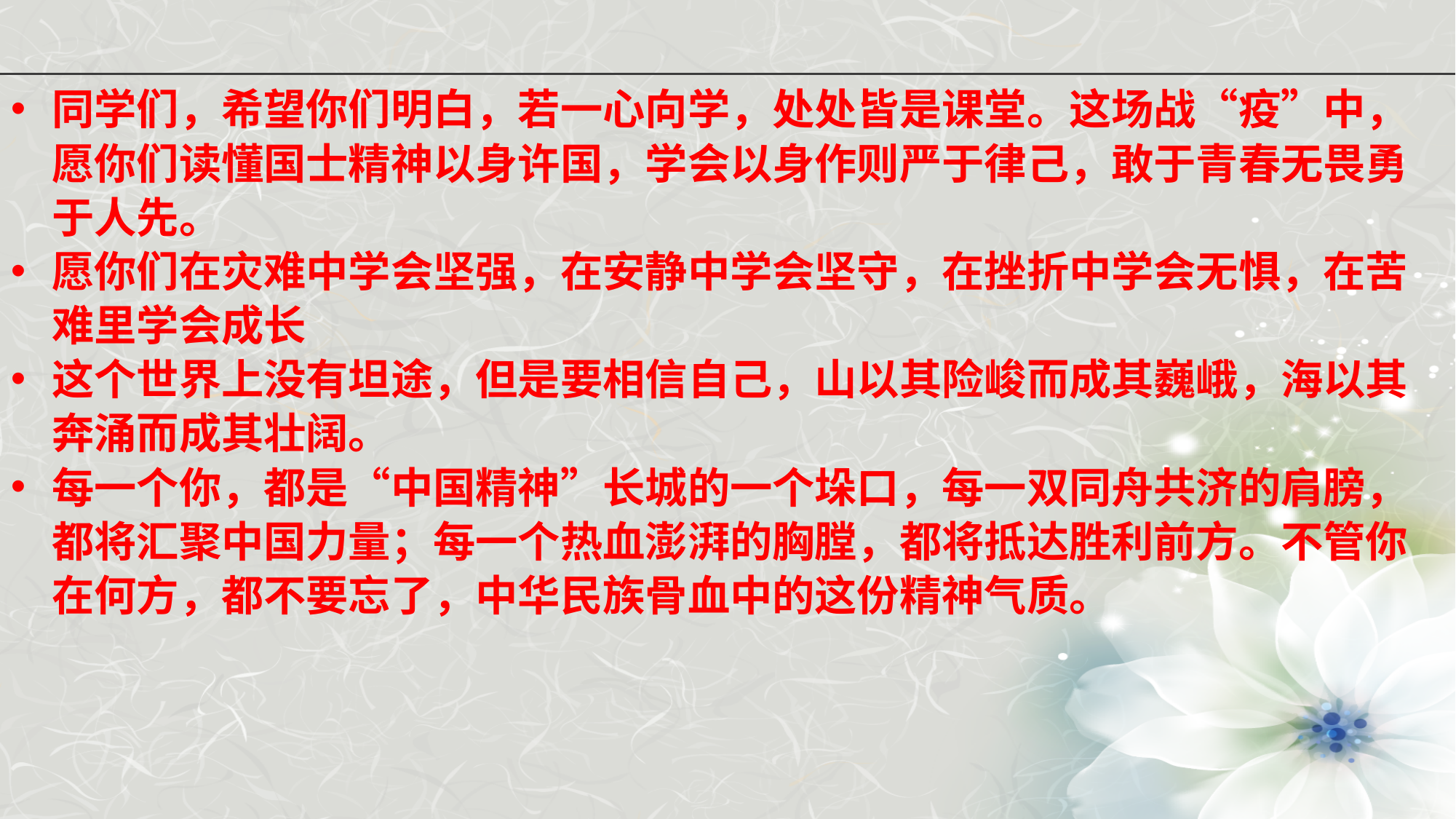

同学们，希望你们明白，若一心向学，处处皆是课堂。这场战“疫”中，愿你们读懂国士精神以身许国，学会以身作则严于律己，敢于青春无畏勇于人先。
愿你们在灾难中学会坚强，在安静中学会坚守，在挫折中学会无惧，在苦难里学会成长
这个世界上没有坦途，但是要相信自己，山以其险峻而成其巍峨，海以其奔涌而成其壮阔。
每一个你，都是“中国精神”长城的一个垛口，每一双同舟共济的肩膀，都将汇聚中国力量；每一个热血澎湃的胸膛，都将抵达胜利前方。不管你在何方，都不要忘了，中华民族骨血中的这份精神气质。